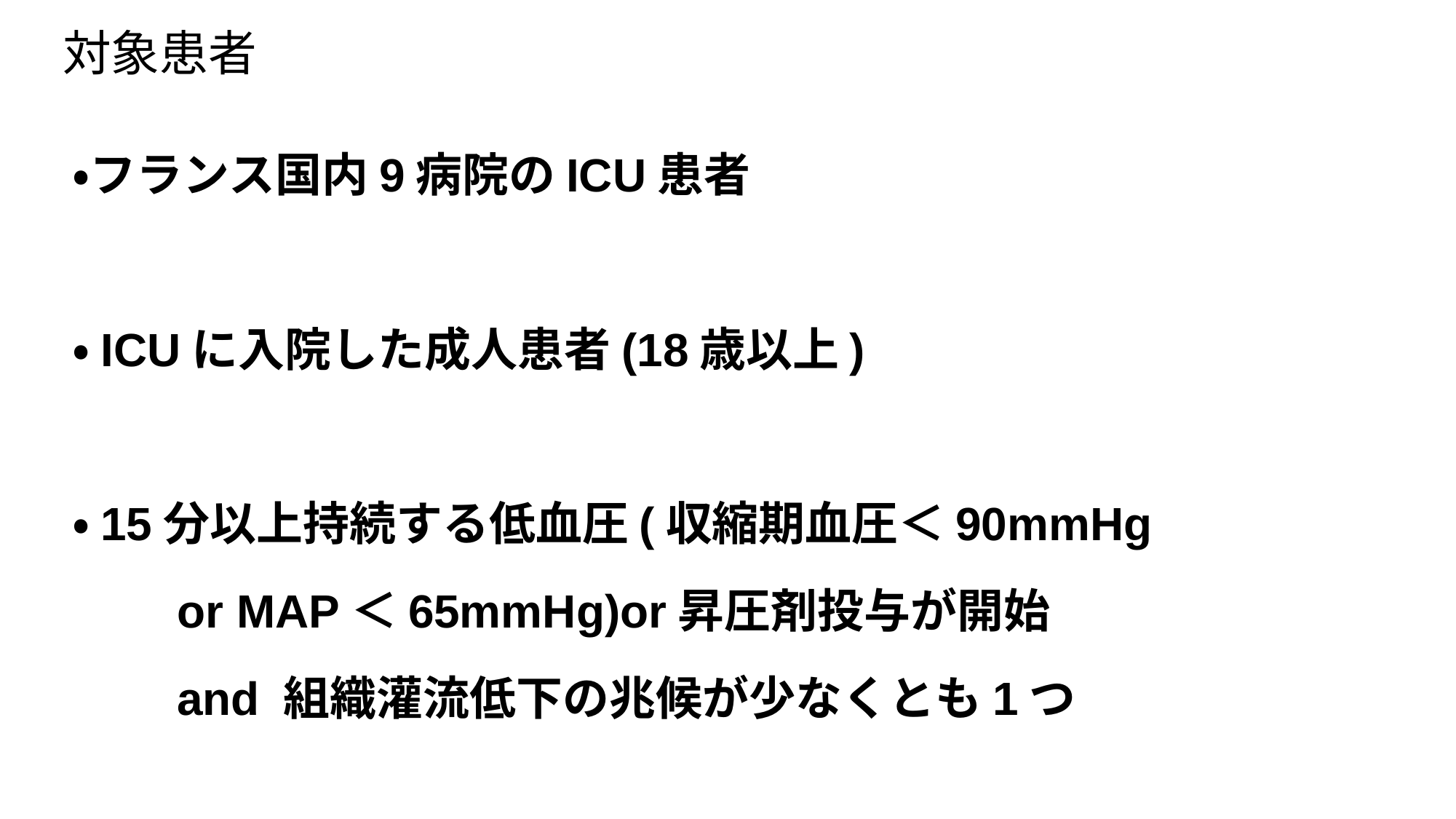

対象患者
・フランス国内9病院のICU患者

・ICUに入院した成人患者(18歳以上)

・15分以上持続する低血圧(収縮期血圧＜90mmHg
	or MAP＜65mmHg)or昇圧剤投与が開始
	and 組織灌流低下の兆候が少なくとも1つ